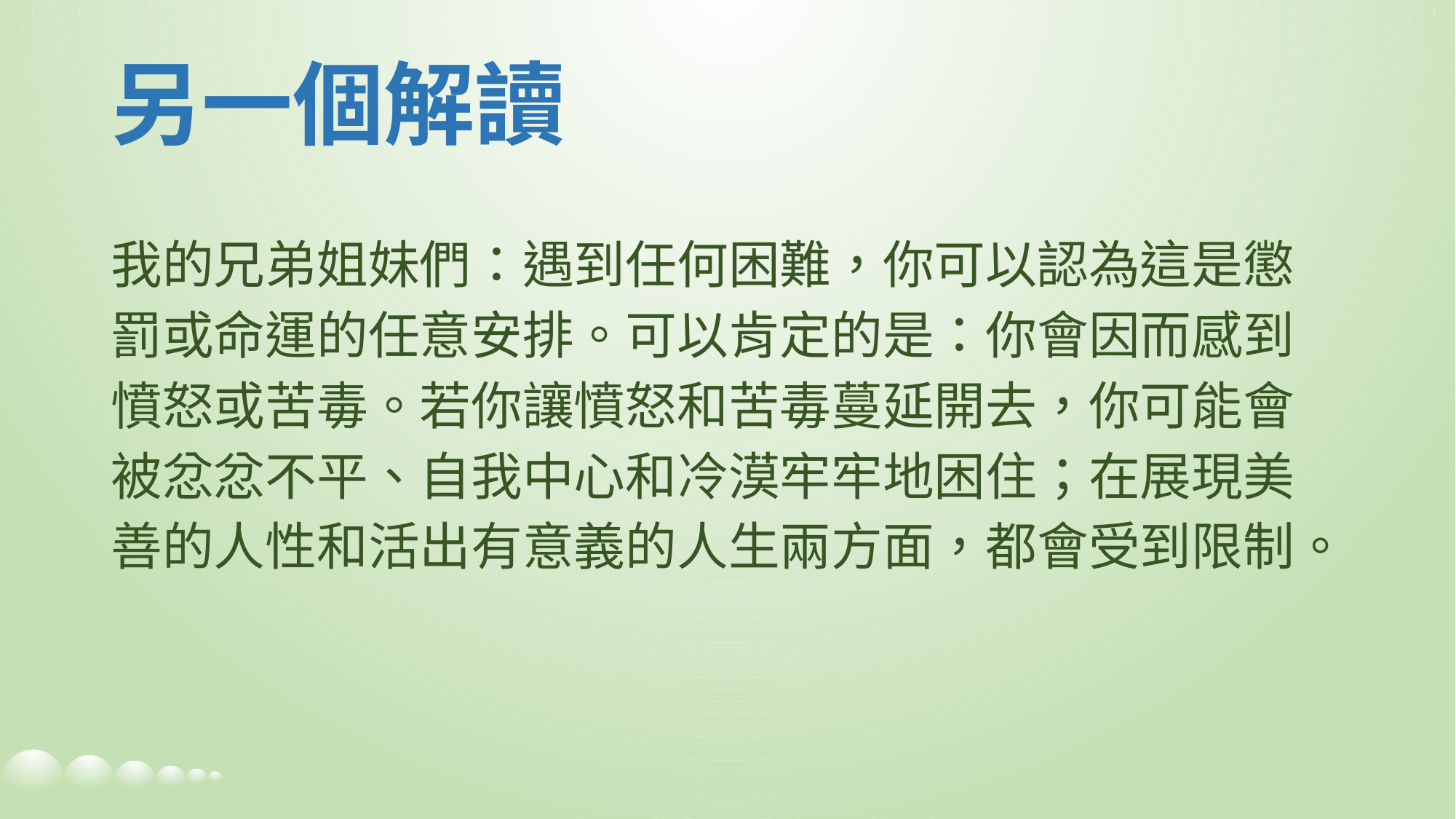

# 另一個解讀
我的兄弟姐妹們：遇到任何困難，你可以認為這是懲罰或命運的任意安排。可以肯定的是：你會因而感到憤怒或苦毒。若你讓憤怒和苦毒蔓延開去，你可能會被忿忿不平、自我中心和冷漠牢牢地困住；在展現美善的人性和活出有意義的人生兩方面，都會受到限制。